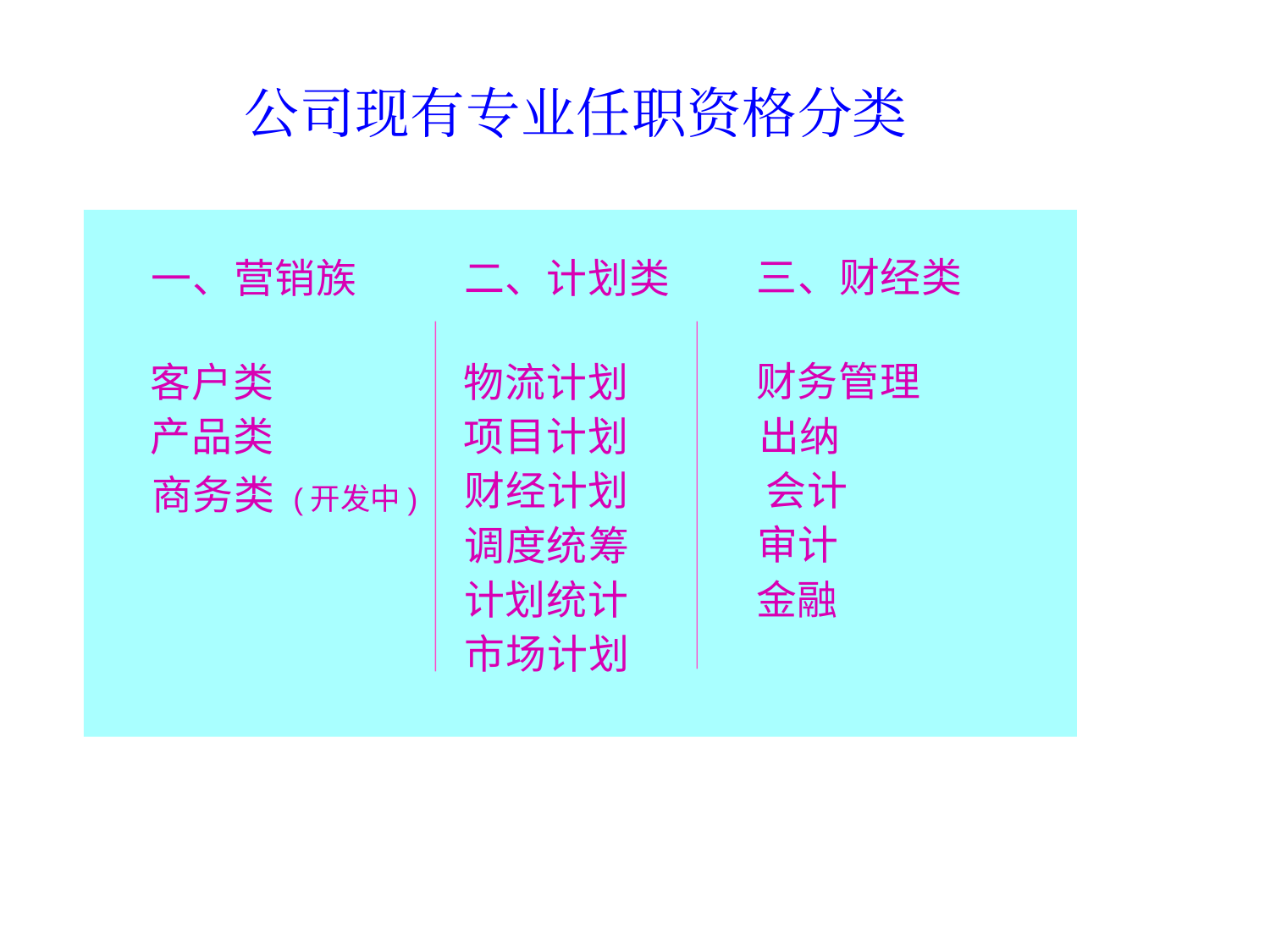

公司现有专业任职资格分类

一、营销族

客户类
产品类

商务类 (开发中)

二、计划类

物流计划
项目计划
财经计划
调度统筹
计划统计
市场计划

三、财经类

财务管理
出纳
会计
审计
金融